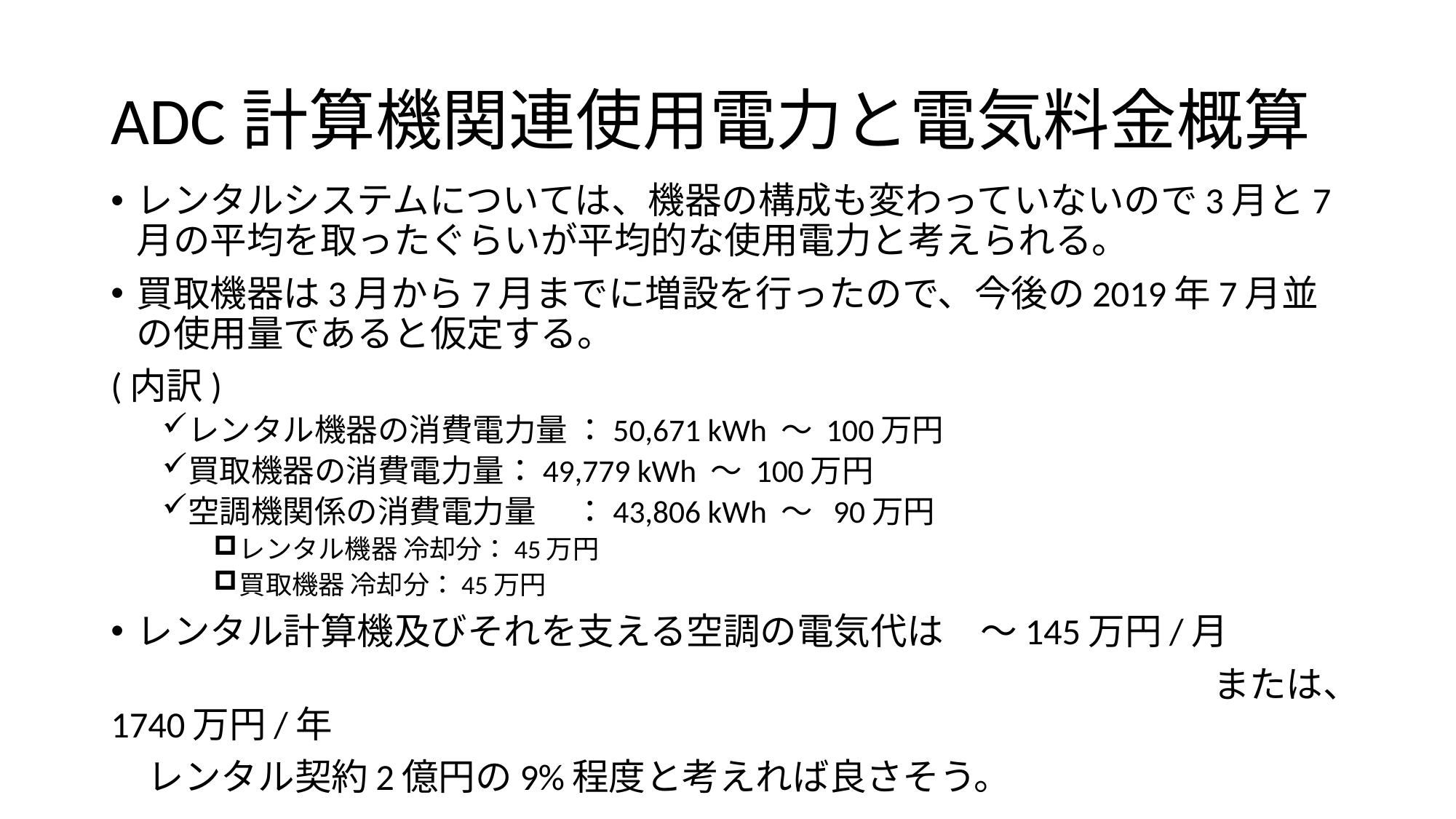

# ADC計算機関連使用電力と電気料金概算
レンタルシステムについては、機器の構成も変わっていないので3月と7月の平均を取ったぐらいが平均的な使用電力と考えられる。
買取機器は3月から7月までに増設を行ったので、今後の2019年7月並の使用量であると仮定する。
(内訳)
レンタル機器の消費電力量 ：50,671 kWh ～ 100万円
買取機器の消費電力量：49,779 kWh ～ 100万円
空調機関係の消費電力量　 ：43,806 kWh ～  90万円
レンタル機器 冷却分：45万円
買取機器 冷却分：45万円
レンタル計算機及びそれを支える空調の電気代は　～145万円/月
　　　　　　　　　　　　　　　　　　　　　　　　　　　　　　または、1740万円/年
　レンタル契約2億円の9%程度と考えれば良さそう。